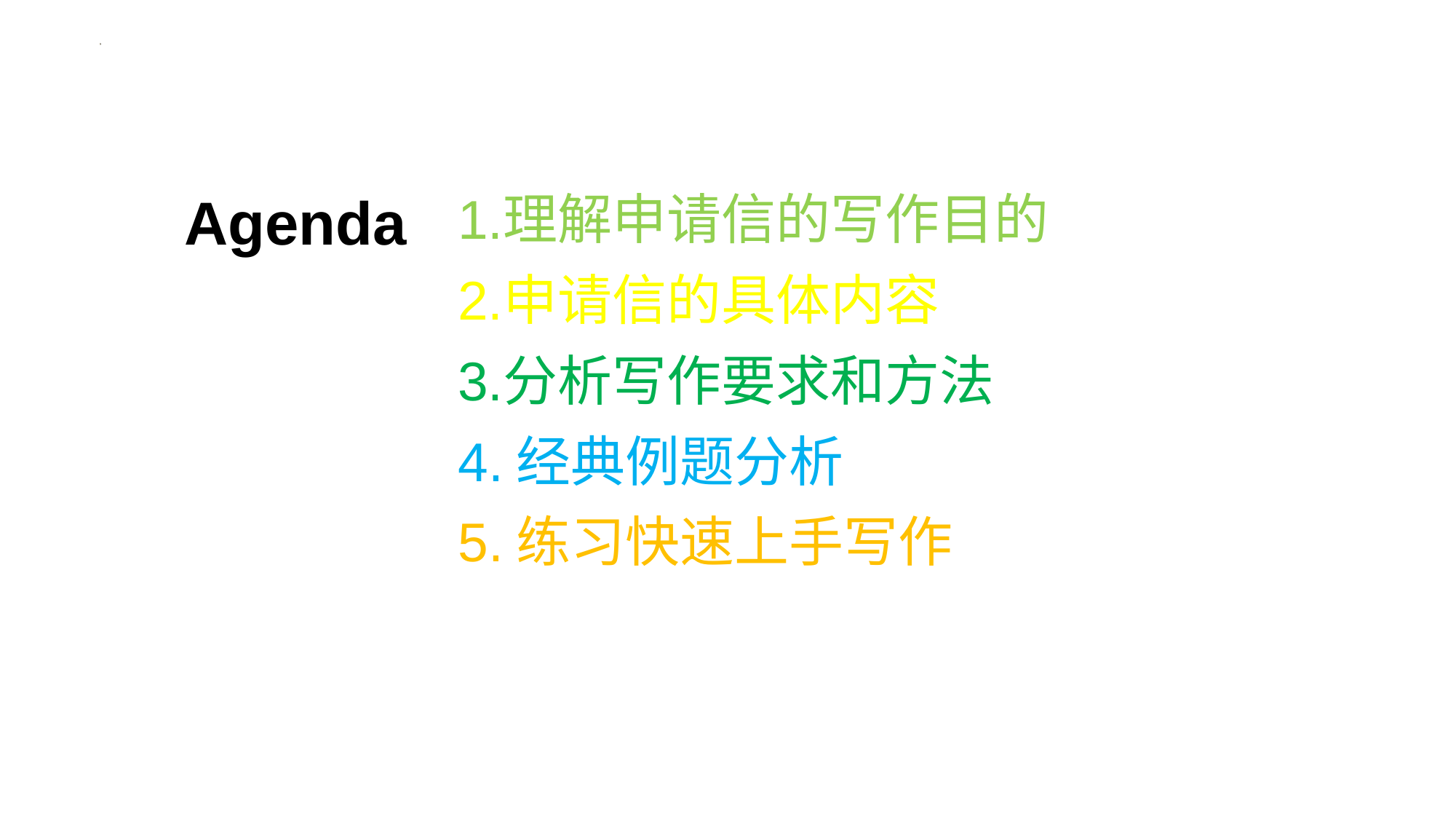

# Agenda
理解申请信的写作目的
申请信的具体内容
分析写作要求和方法
4.经典例题分析
5.练习快速上手写作